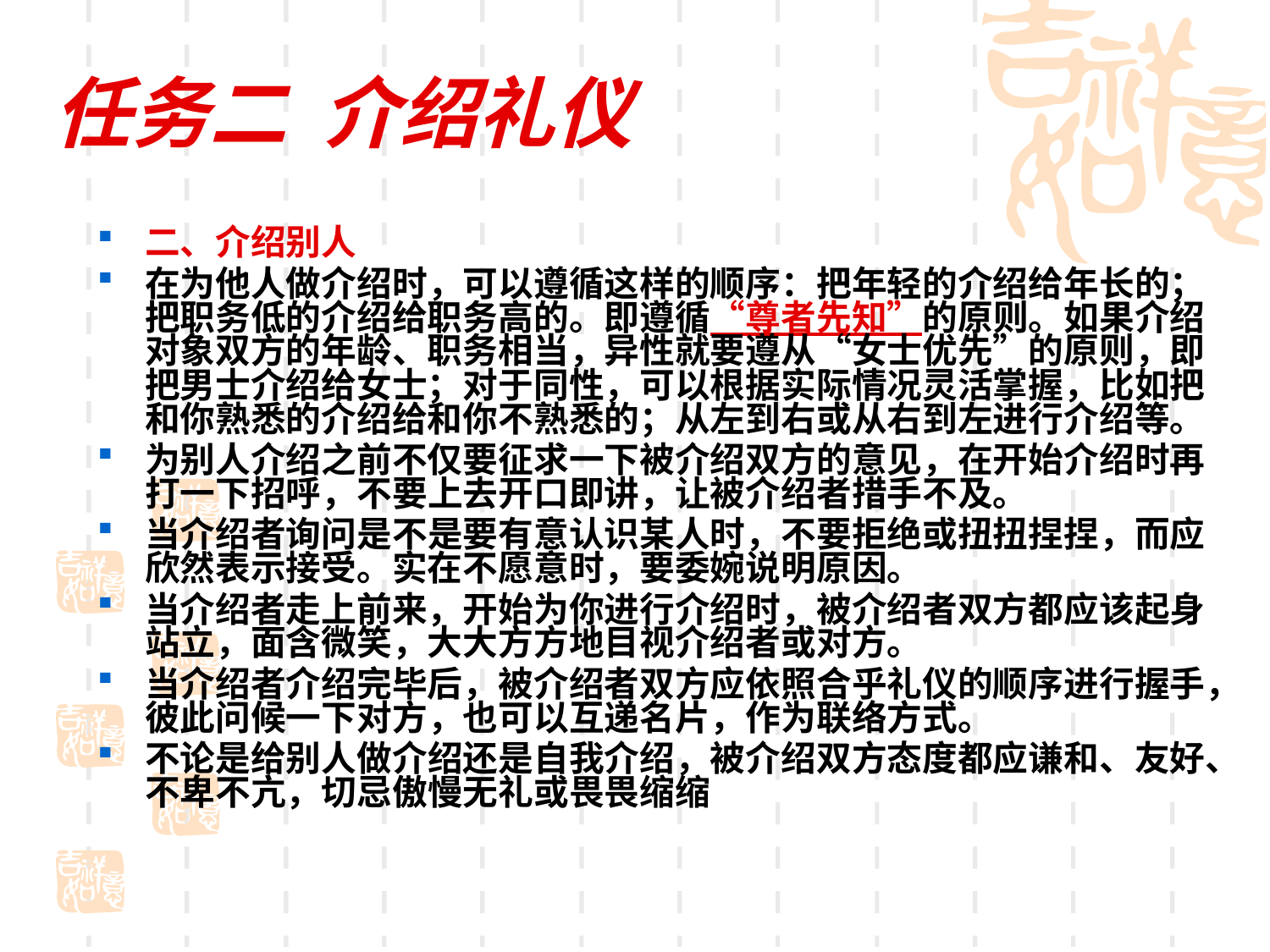

# 任务二  介绍礼仪
二、介绍别人
在为他人做介绍时，可以遵循这样的顺序：把年轻的介绍给年长的；把职务低的介绍给职务高的。即遵循“尊者先知”的原则。如果介绍对象双方的年龄、职务相当，异性就要遵从“女士优先”的原则，即把男士介绍给女士；对于同性，可以根据实际情况灵活掌握，比如把和你熟悉的介绍给和你不熟悉的；从左到右或从右到左进行介绍等。
为别人介绍之前不仅要征求一下被介绍双方的意见，在开始介绍时再打一下招呼，不要上去开口即讲，让被介绍者措手不及。
当介绍者询问是不是要有意认识某人时，不要拒绝或扭扭捏捏，而应欣然表示接受。实在不愿意时，要委婉说明原因。
当介绍者走上前来，开始为你进行介绍时，被介绍者双方都应该起身站立，面含微笑，大大方方地目视介绍者或对方。
当介绍者介绍完毕后，被介绍者双方应依照合乎礼仪的顺序进行握手，彼此问候一下对方，也可以互递名片，作为联络方式。
不论是给别人做介绍还是自我介绍，被介绍双方态度都应谦和、友好、不卑不亢，切忌傲慢无礼或畏畏缩缩